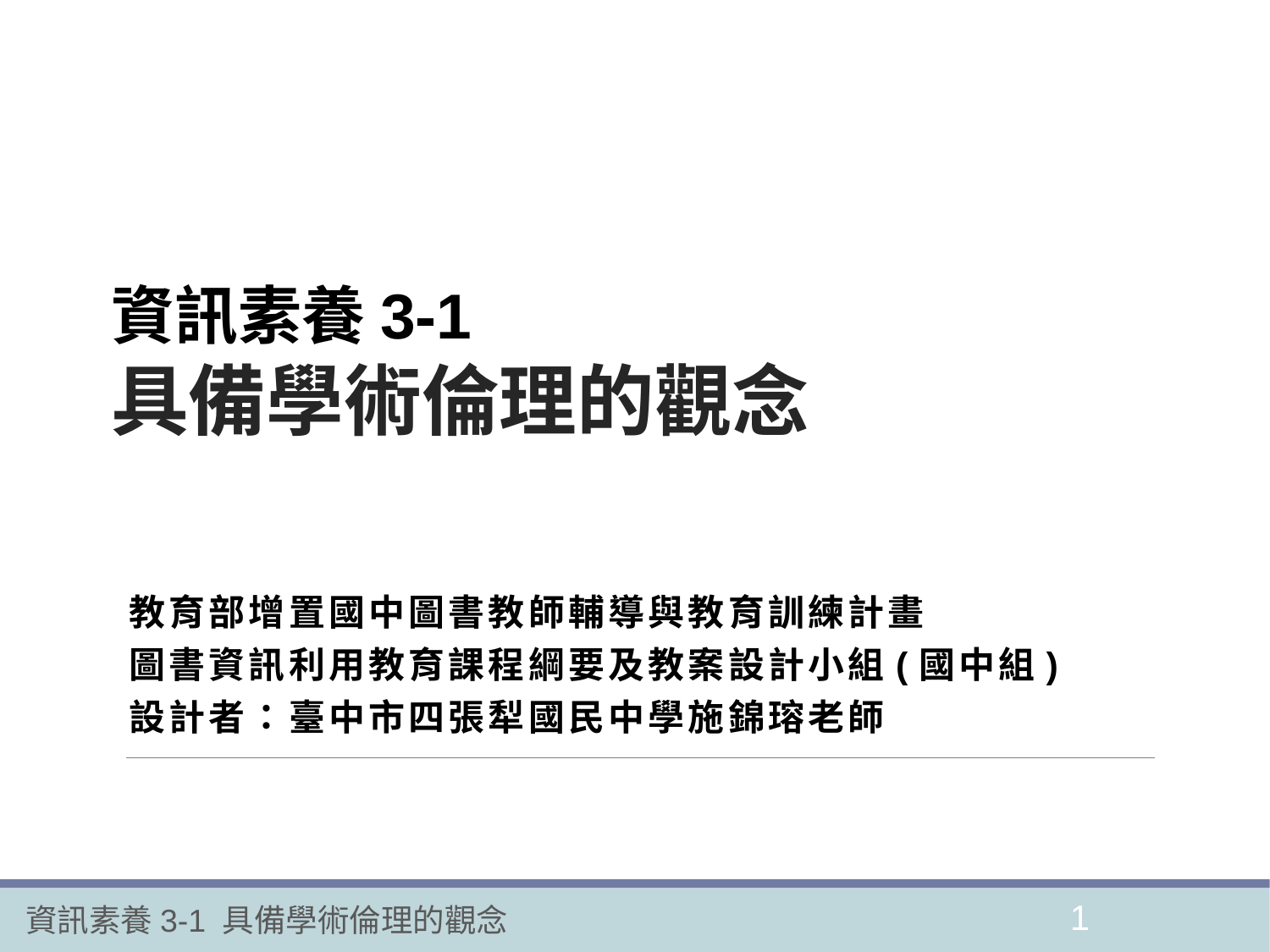

# 資訊素養3-1 具備學術倫理的觀念
教育部增置國中圖書教師輔導與教育訓練計畫
圖書資訊利用教育課程綱要及教案設計小組(國中組)
設計者：臺中市四張犁國民中學施錦瑢老師